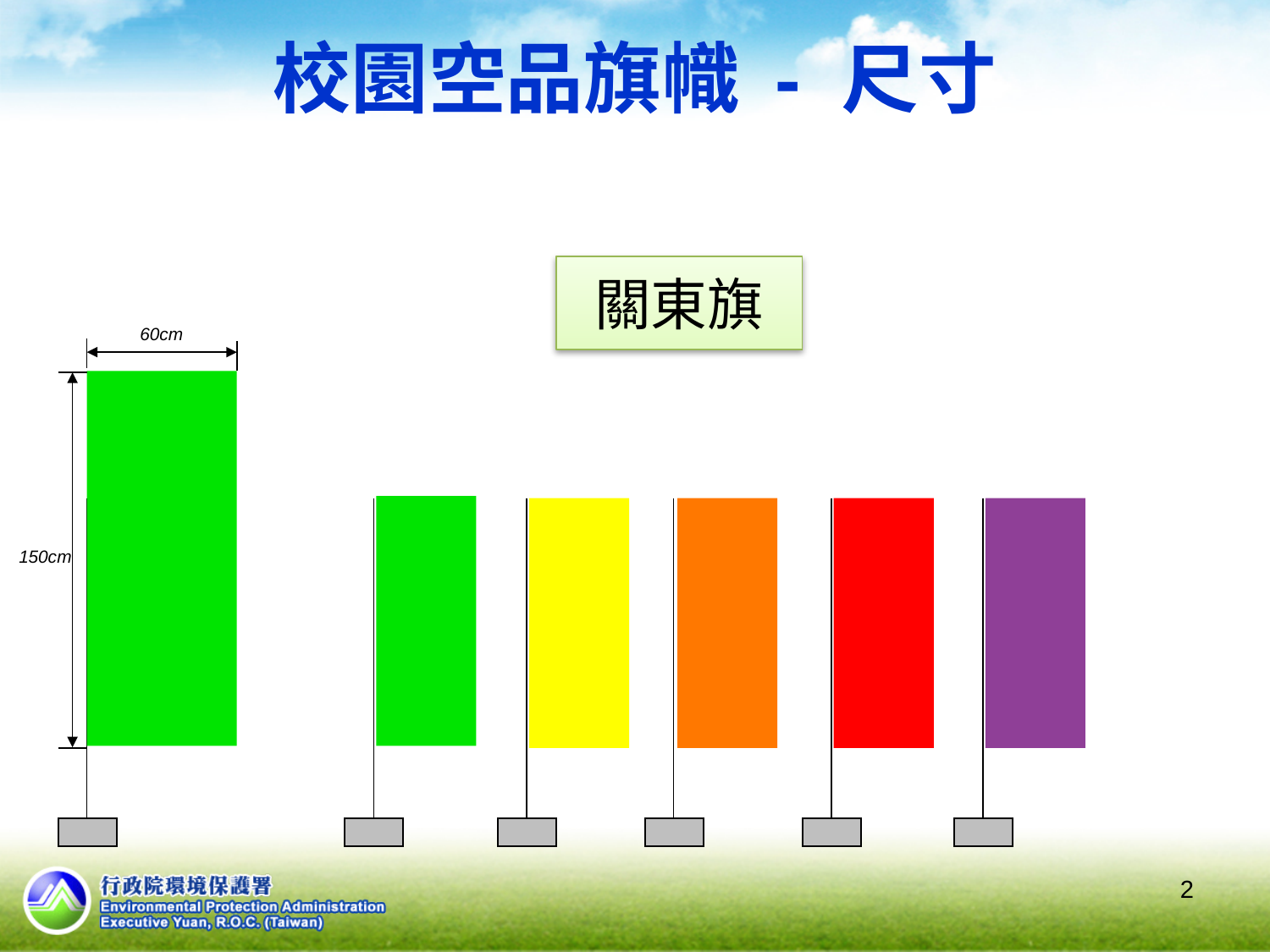

# 校園空品旗幟 - 尺寸
關東旗
60cm

150cm

2